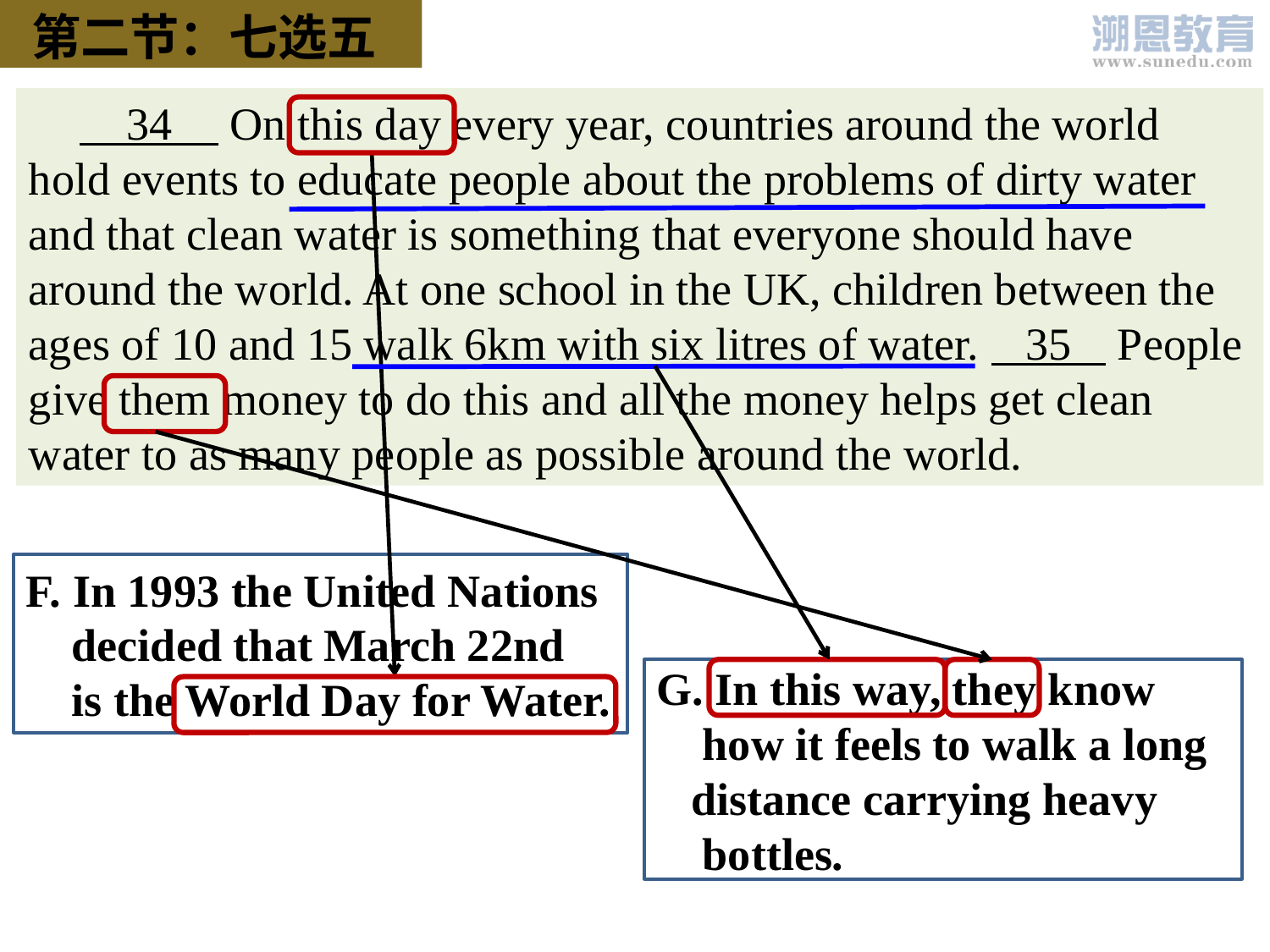

第二节：七选五
        34     On this day every year, countries around the world hold events to educate people about the problems of dirty water and that clean water is something that everyone should have around the world. At one school in the UK, children between the ages of 10 and 15 walk 6km with six litres of water.    35    People give them money to do this and all the money helps get clean water to as many people as possible around the world.

F. In 1993 the United Nations
    decided that March 22nd
    is the World Day for Water.
G. In this way, they know
    how it feels to walk a long
   distance carrying heavy
    bottles.